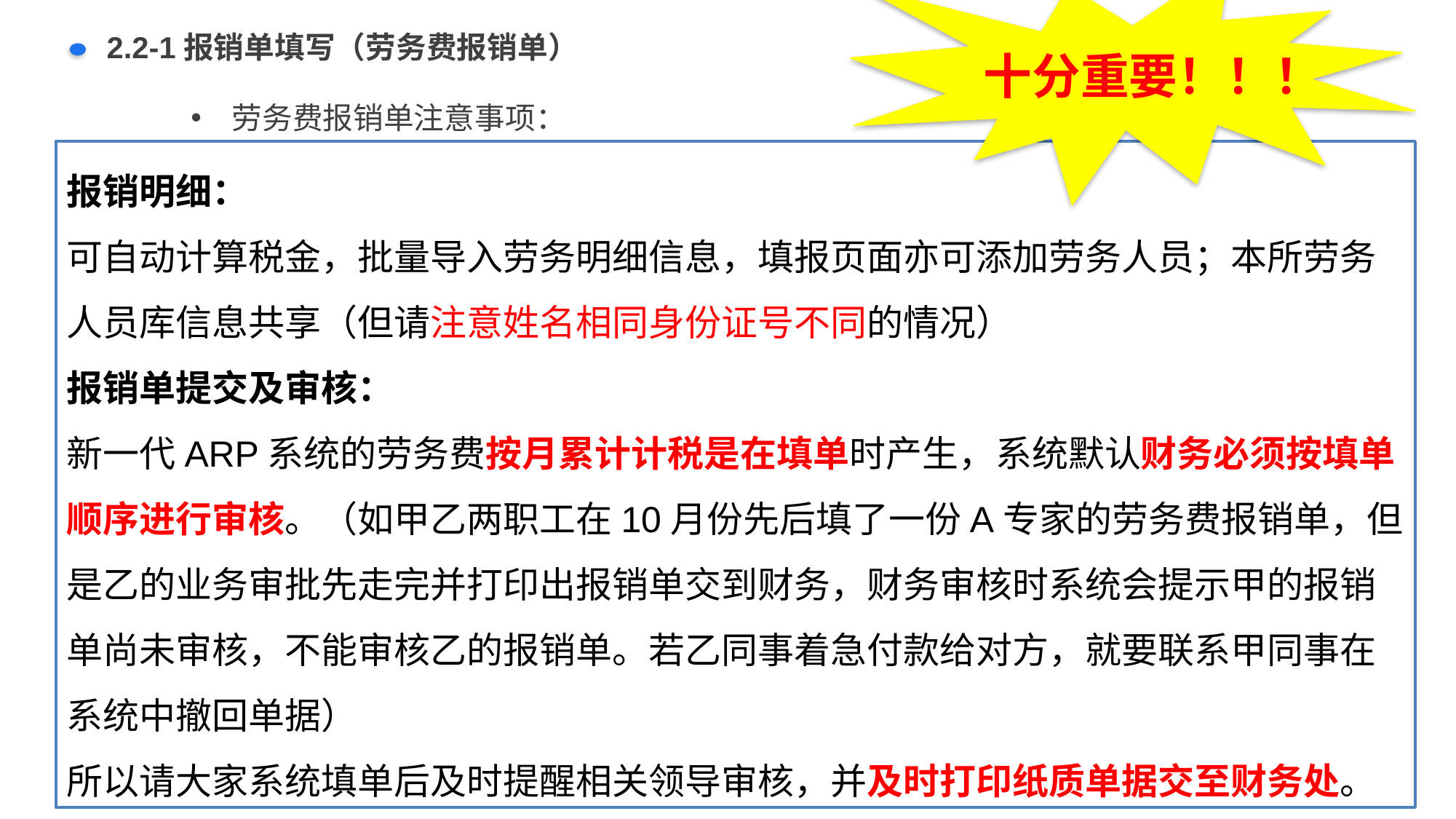

十分重要！！！
# 2.2-1报销单填写（劳务费报销单）
劳务费报销单注意事项：
报销明细：
可自动计算税金，批量导入劳务明细信息，填报页面亦可添加劳务人员；本所劳务人员库信息共享（但请注意姓名相同身份证号不同的情况）
报销单提交及审核：
新一代ARP系统的劳务费按月累计计税是在填单时产生，系统默认财务必须按填单顺序进行审核。（如甲乙两职工在10月份先后填了一份A专家的劳务费报销单，但是乙的业务审批先走完并打印出报销单交到财务，财务审核时系统会提示甲的报销单尚未审核，不能审核乙的报销单。若乙同事着急付款给对方，就要联系甲同事在系统中撤回单据）
所以请大家系统填单后及时提醒相关领导审核，并及时打印纸质单据交至财务处。